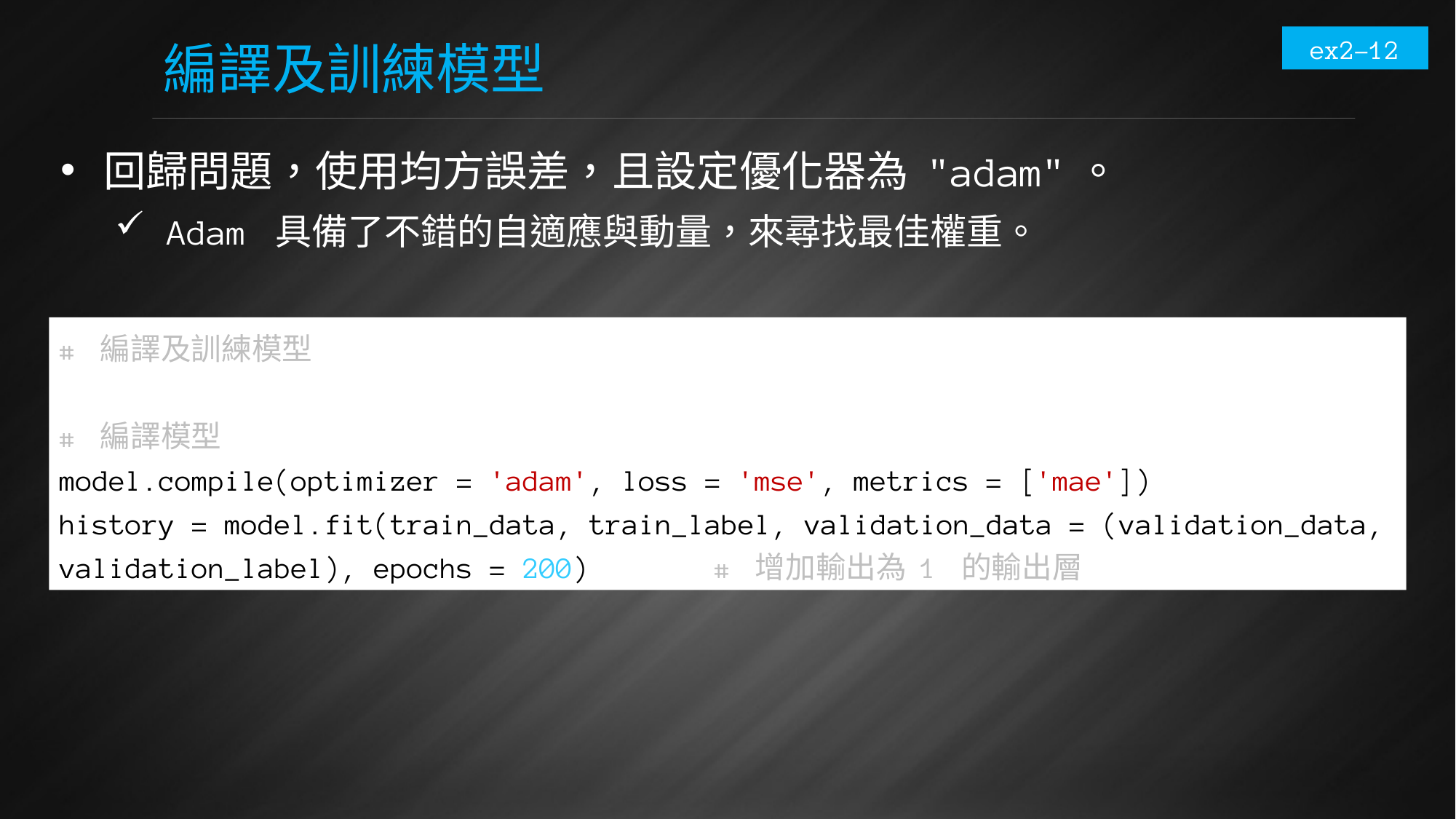

ex2-12
# 編譯及訓練模型
回歸問題，使用均方誤差，且設定優化器為 "adam"。
Adam 具備了不錯的自適應與動量，來尋找最佳權重。
# 編譯及訓練模型
# 編譯模型
model.compile(optimizer = 'adam', loss = 'mse', metrics = ['mae'])
history = model.fit(train_data, train_label, validation_data = (validation_data, validation_label), epochs = 200)		# 增加輸出為 1 的輸出層